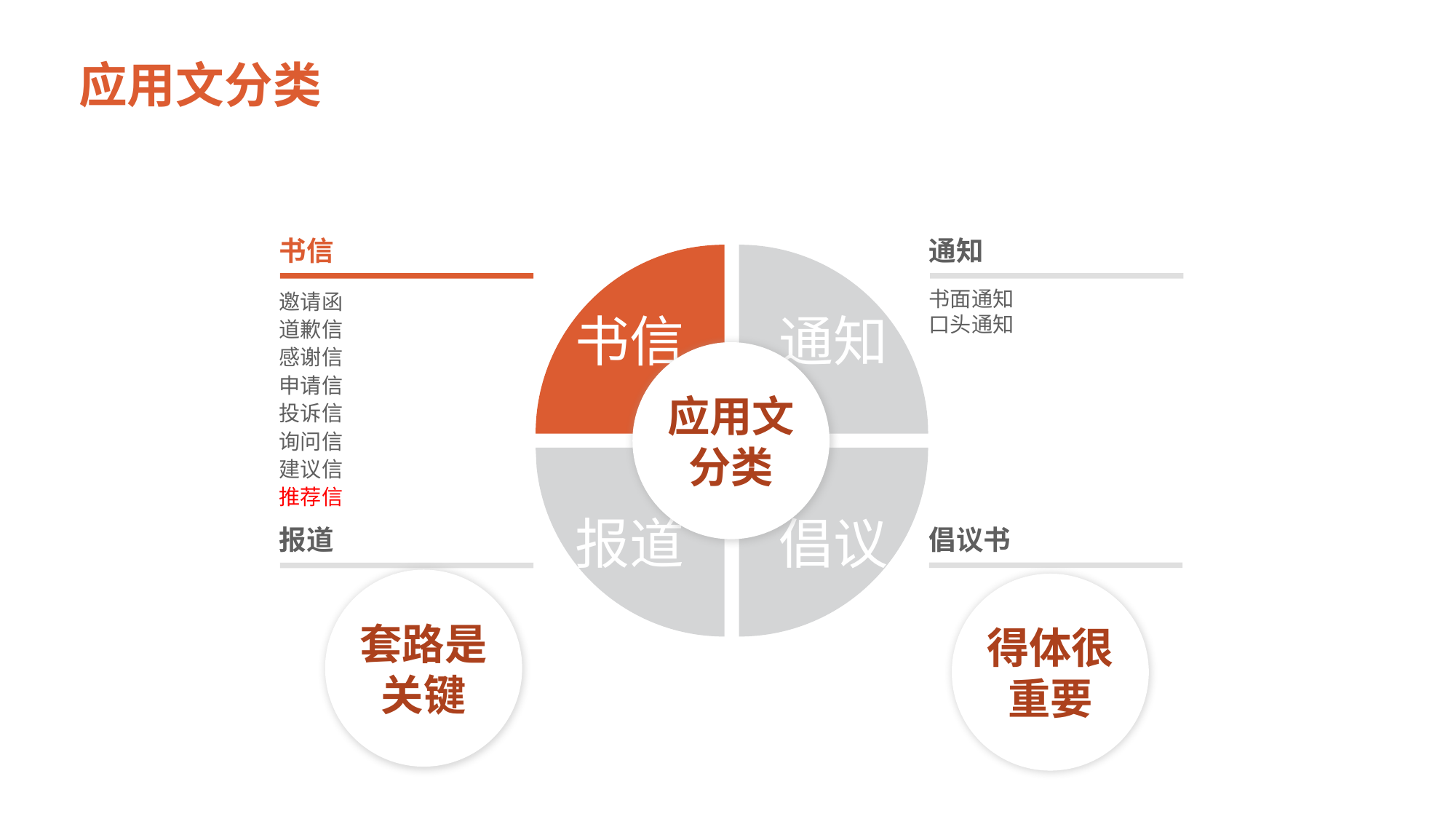

# 应用文分类
书信
通知
书信
通知

邀请函
道歉信
感谢信
申请信
投诉信
询问信
建议信
推荐信
书面通知
口头通知
应用文分类
报道
倡议
报道
倡议书

套路是关键
得体很重要